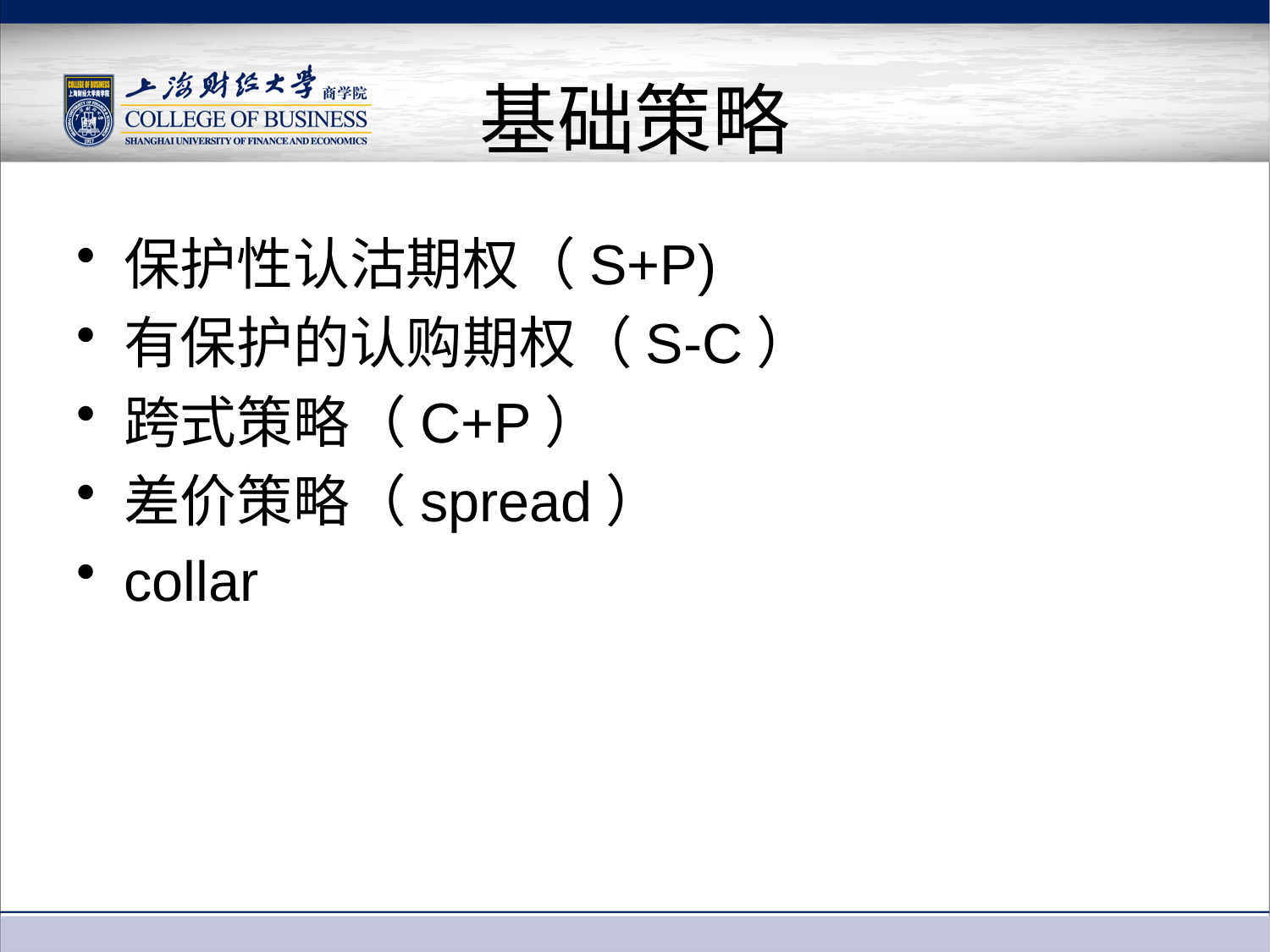

# 基础策略
保护性认沽期权（S+P)
有保护的认购期权（S-C）
跨式策略（C+P）
差价策略（spread）
collar